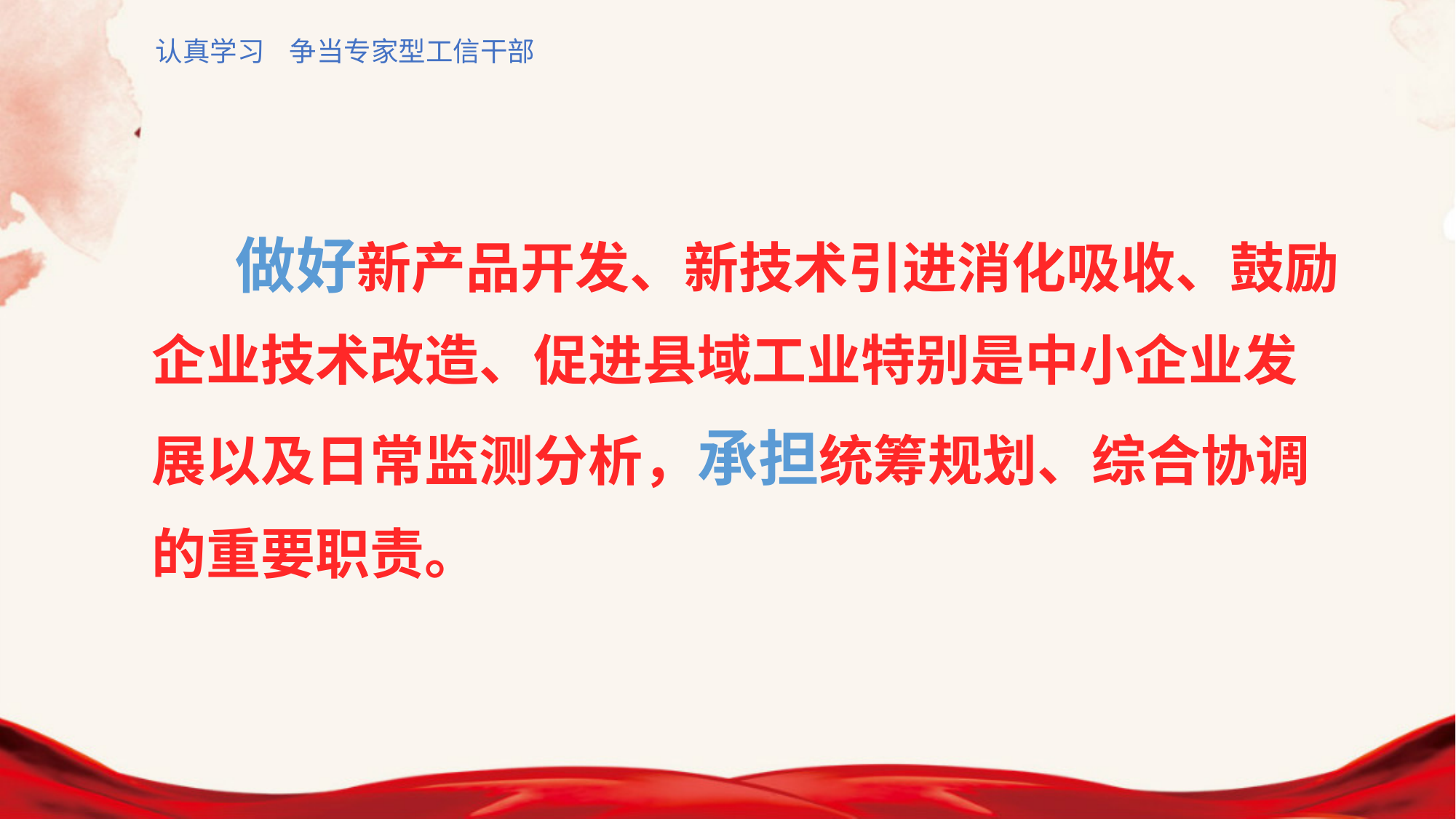

认真学习    争当专家型工信干部
     做好新产品开发、新技术引进消化吸收、鼓励企业技术改造、促进县域工业特别是中小企业发展以及日常监测分析，承担统筹规划、综合协调的重要职责。